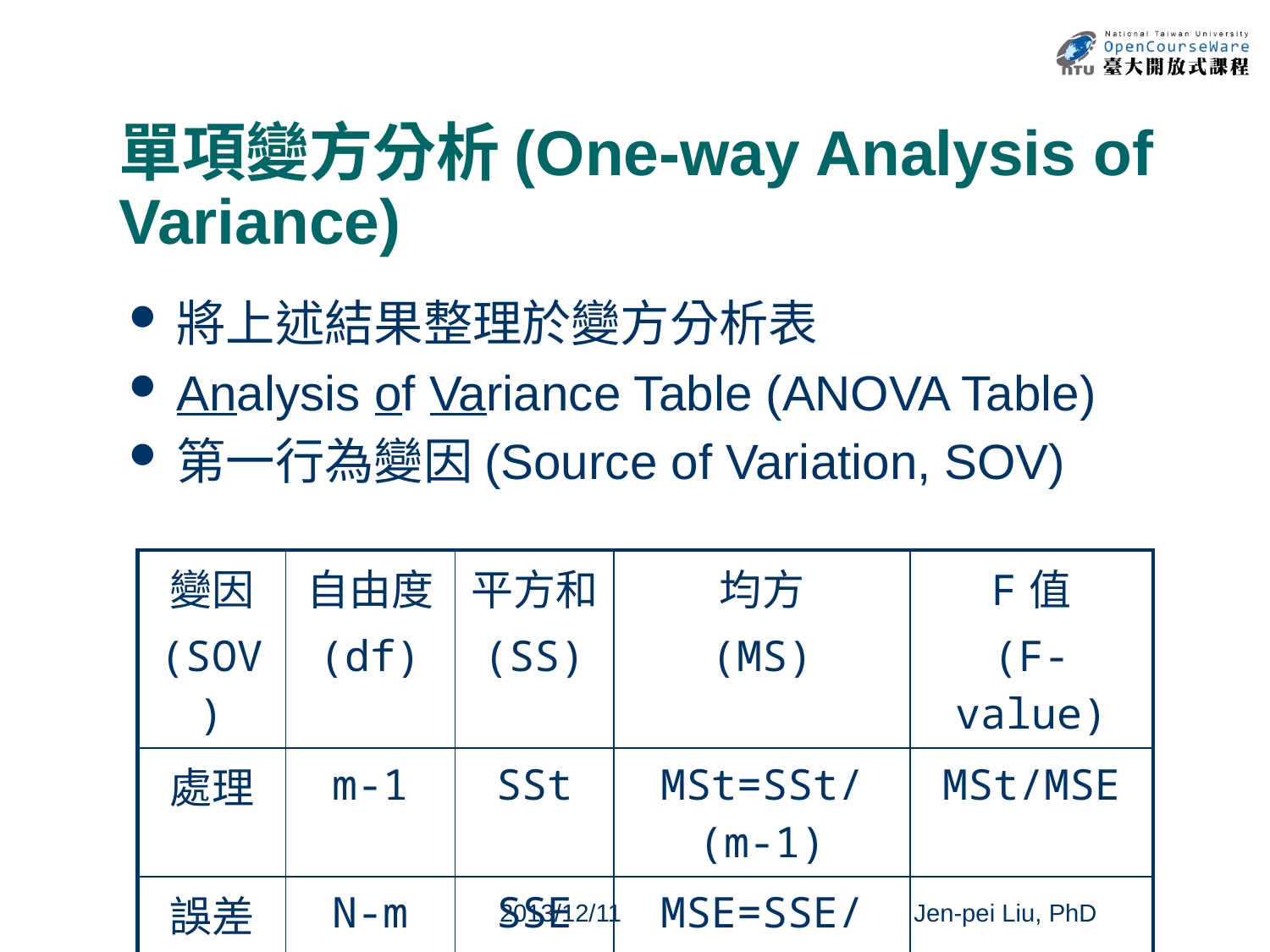

# 單項變方分析(One-way Analysis of Variance)
將上述結果整理於變方分析表
Analysis of Variance Table (ANOVA Table)
第一行為變因(Source of Variation, SOV)

| 變因 (SOV) | 自由度 (df) | 平方和 (SS) | 均方 (MS) | F值 (F-value) |
| --- | --- | --- | --- | --- |
| 處理 | m-1 | SSt | MSt=SSt/(m-1) | MSt/MSE |
| 誤差 | N-m | SSE | MSE=SSE/(N-m) |  |
| 總和 | N-1 | SST |  |  |
23
2013/12/11
Jen-pei Liu, PhD